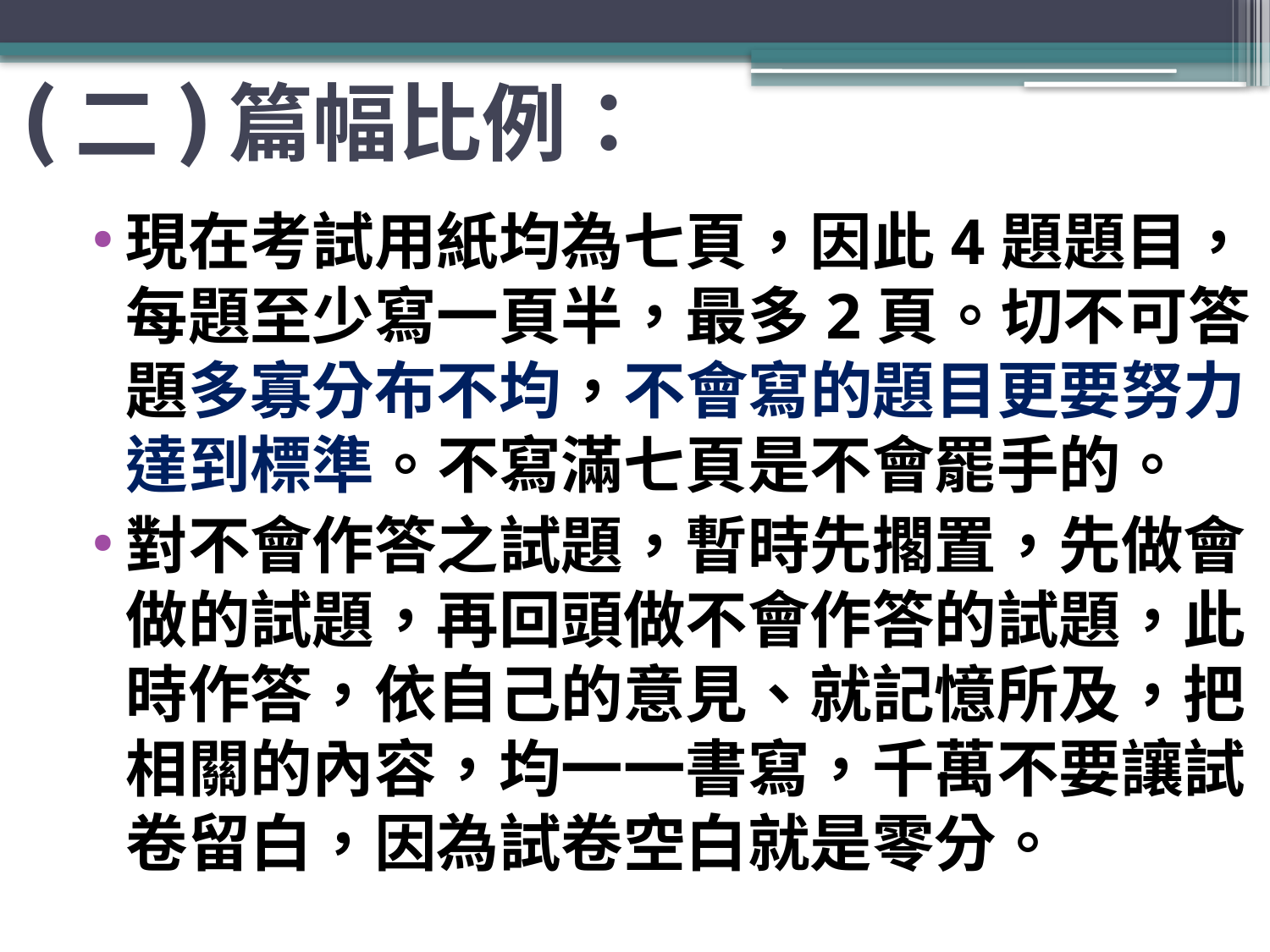

# (二)篇幅比例：
現在考試用紙均為七頁，因此4題題目，每題至少寫一頁半，最多2頁。切不可答題多寡分布不均，不會寫的題目更要努力達到標準。不寫滿七頁是不會罷手的。
對不會作答之試題，暫時先擱置，先做會做的試題，再回頭做不會作答的試題，此時作答，依自己的意見、就記憶所及，把相關的內容，均一一書寫，千萬不要讓試卷留白，因為試卷空白就是零分。